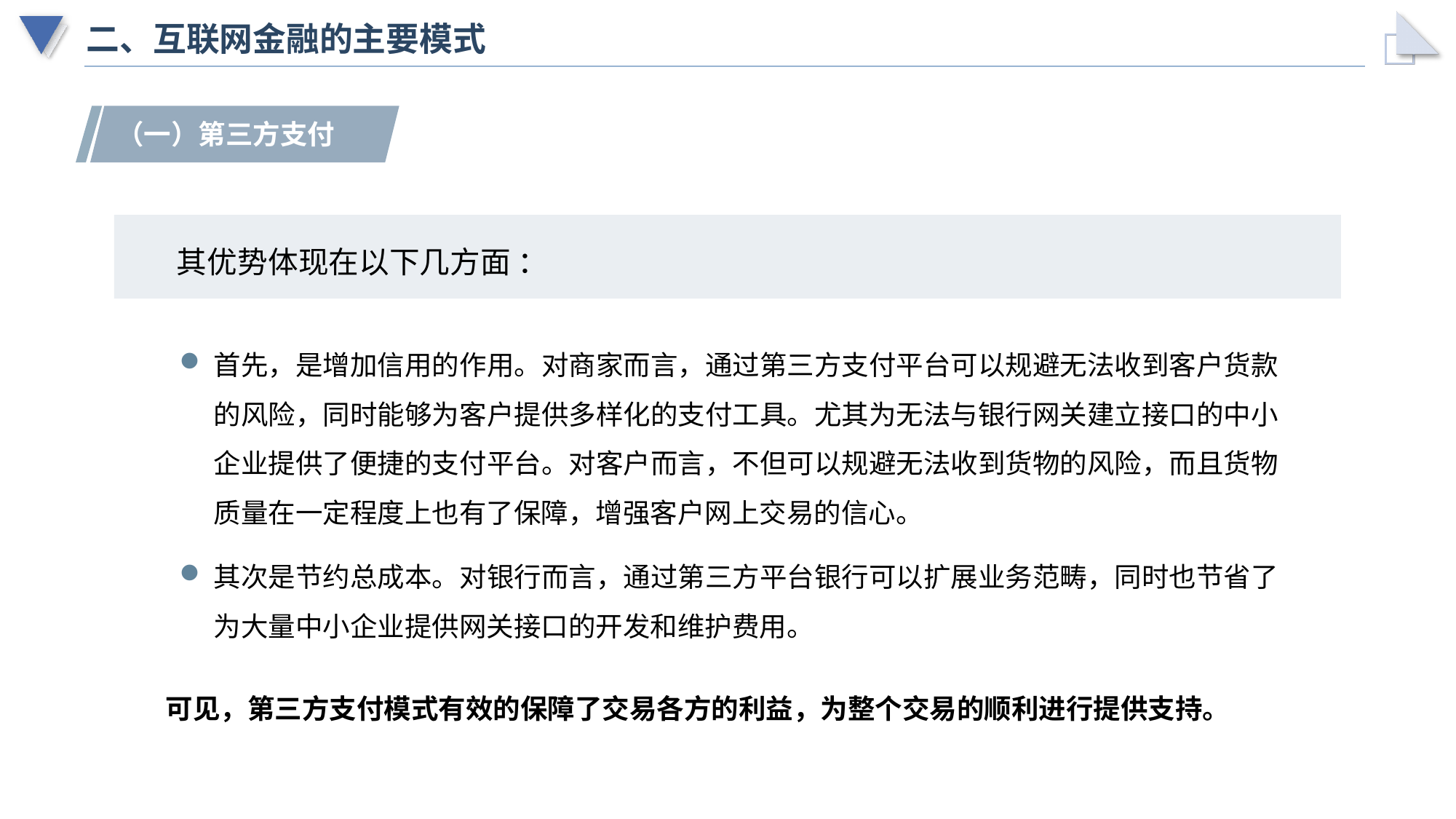

# 二、互联网金融的主要模式

（一）第三方支付

其优势体现在以下几方面 ：
首先，是增加信用的作用。对商家而言，通过第三方支付平台可以规避无法收到客户货款的风险，同时能够为客户提供多样化的支付工具。尤其为无法与银行网关建立接口的中小企业提供了便捷的支付平台。对客户而言，不但可以规避无法收到货物的风险，而且货物质量在一定程度上也有了保障，增强客户网上交易的信心。
其次是节约总成本。对银行而言，通过第三方平台银行可以扩展业务范畴，同时也节省了为大量中小企业提供网关接口的开发和维护费用。
可见，第三方支付模式有效的保障了交易各方的利益，为整个交易的顺利进行提供支持。